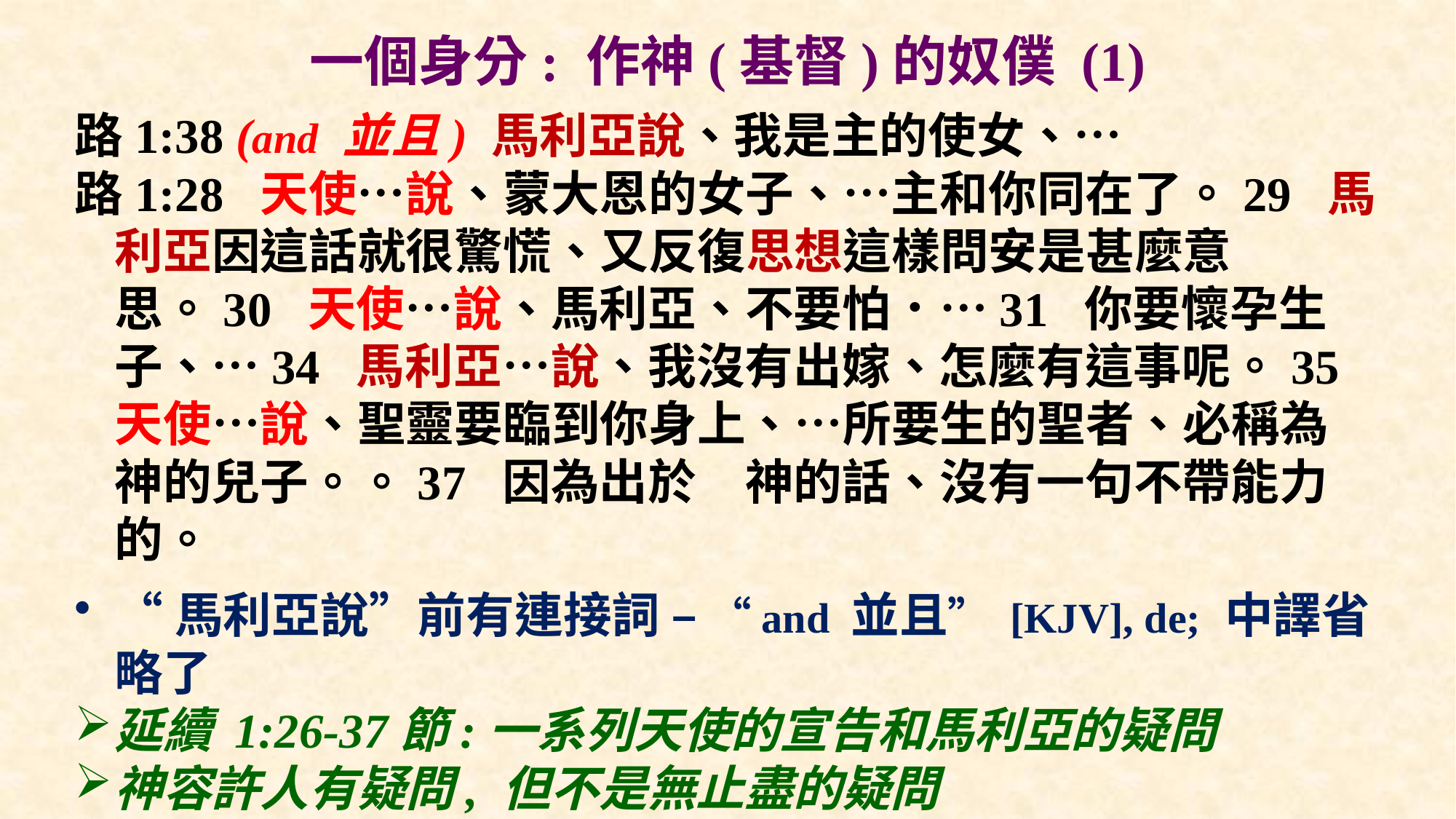

# 一個身分: 作神(基督)的奴僕 (1)
路1:38 (and 並且) 馬利亞說、我是主的使女、…
路1:28  天使…說、蒙大恩的女子、…主和你同在了。29  馬利亞因這話就很驚慌、又反復思想這樣問安是甚麼意思。30  天使…說、馬利亞、不要怕．…31  你要懷孕生子、…34  馬利亞…說、我沒有出嫁、怎麼有這事呢。35  天使…說、聖靈要臨到你身上、…所要生的聖者、必稱為　神的兒子。。37  因為出於　神的話、沒有一句不帶能力的。
“馬利亞說”前有連接詞 – “and 並且” [KJV], de; 中譯省略了
延續 1:26-37節:一系列天使的宣告和馬利亞的疑問
神容許人有疑問, 但不是無止盡的疑問
1:38 – 馬利亞的定見: 她相對於神的身份的聲明